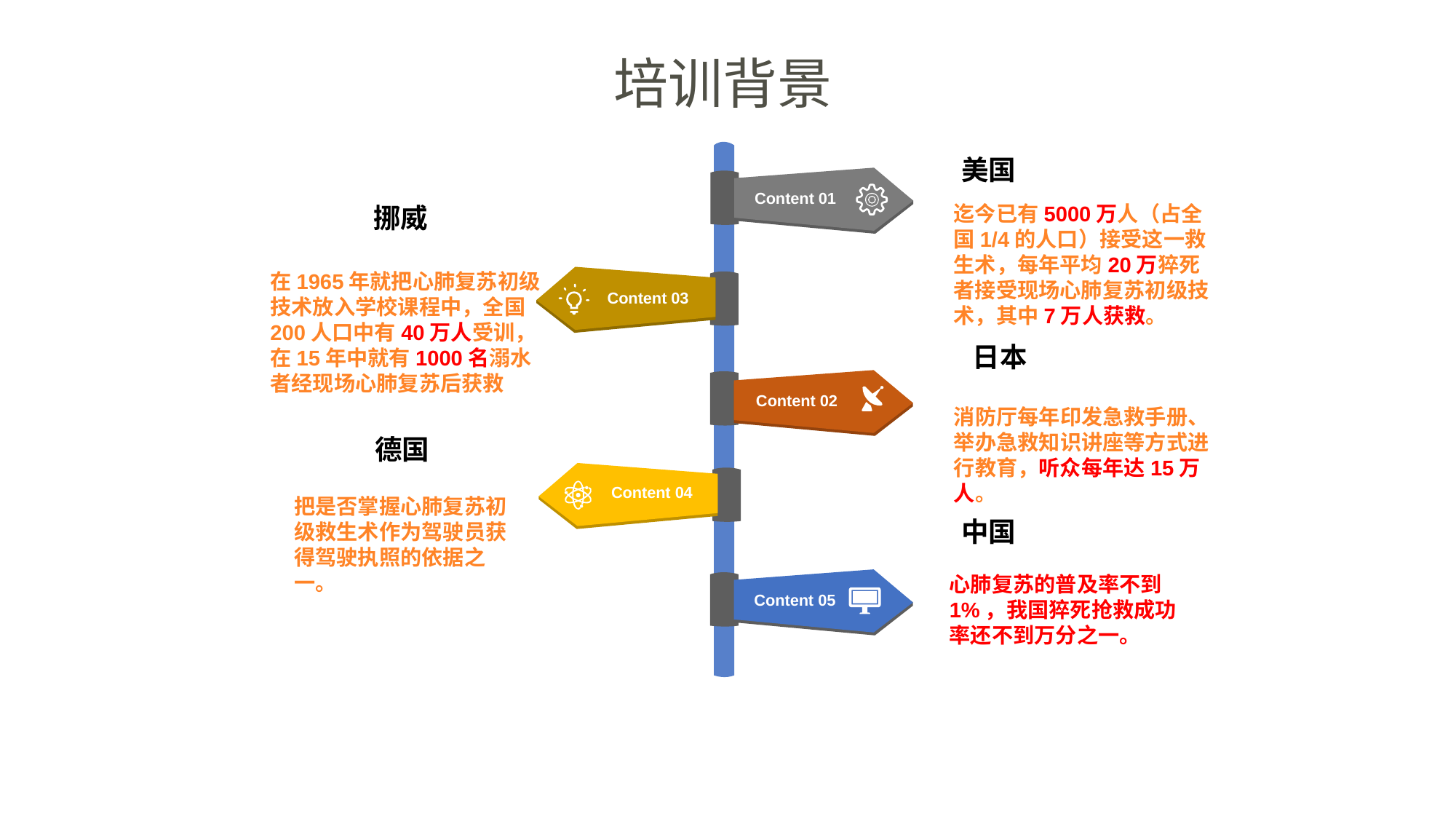

培训背景

美国

Content 01

迄今已有5000万人（占全国1/4的人口）接受这一救生术，每年平均20万猝死者接受现场心肺复苏初级技术，其中7万人获救。
挪威
在1965年就把心肺复苏初级技术放入学校课程中，全国200人口中有40万人受训，在15年中就有1000名溺水者经现场心肺复苏后获救

Content 03

日本

Content 02

消防厅每年印发急救手册、举办急救知识讲座等方式进行教育，听众每年达15万人。
德国

Content 04

把是否掌握心肺复苏初级救生术作为驾驶员获得驾驶执照的依据之一。
中国
心肺复苏的普及率不到1%，我国猝死抢救成功率还不到万分之一。

Content 05